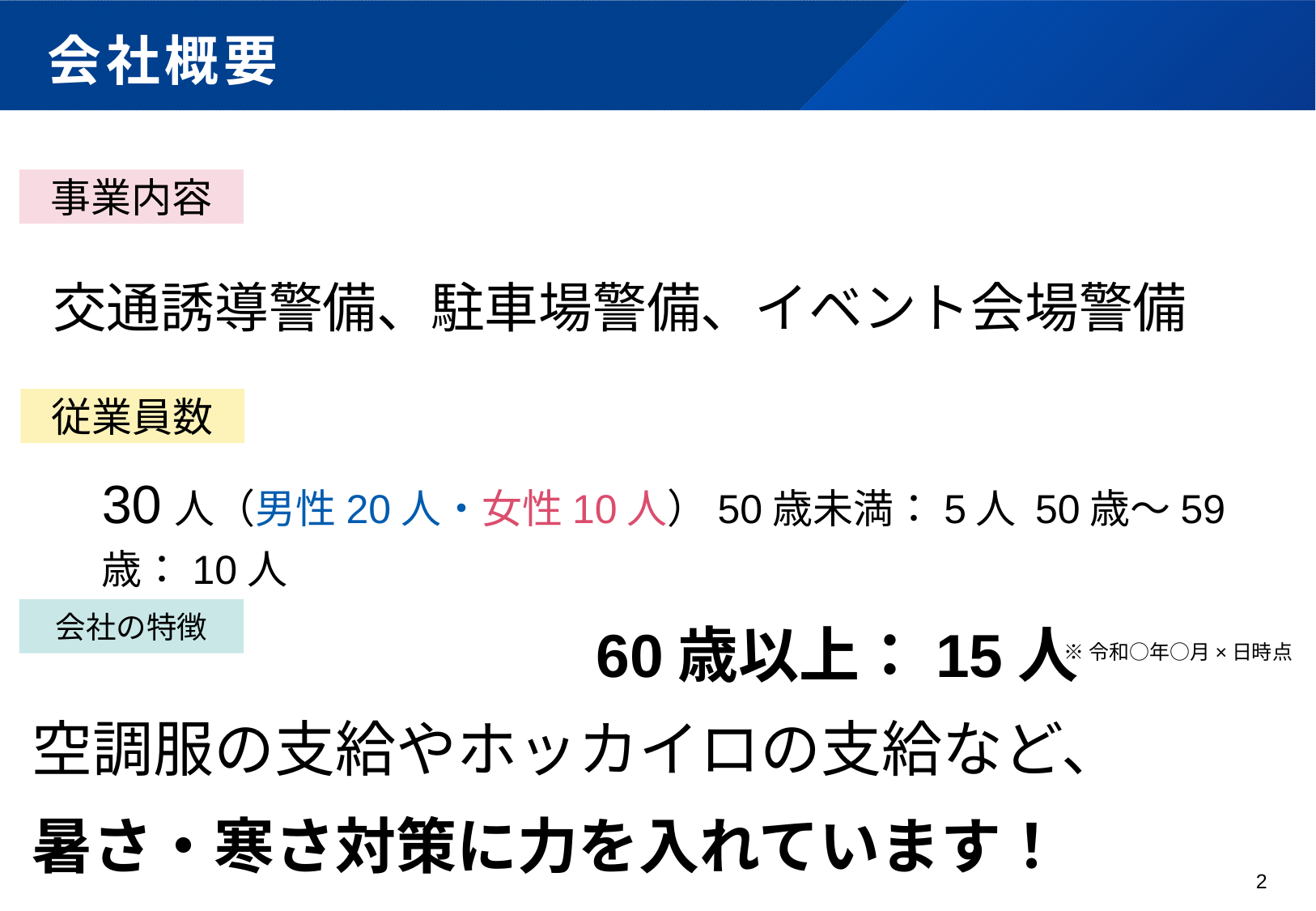

# 会社概要
事業内容
交通誘導警備、駐車場警備、イベント会場警備
従業員数
30人（男性20人・女性10人）50歳未満：5人 50歳～59歳：10人
　　　　　                               60歳以上：15人
会社の特徴
※令和○年○月×日時点
空調服の支給やホッカイロの支給など、
暑さ・寒さ対策に力を入れています！
2